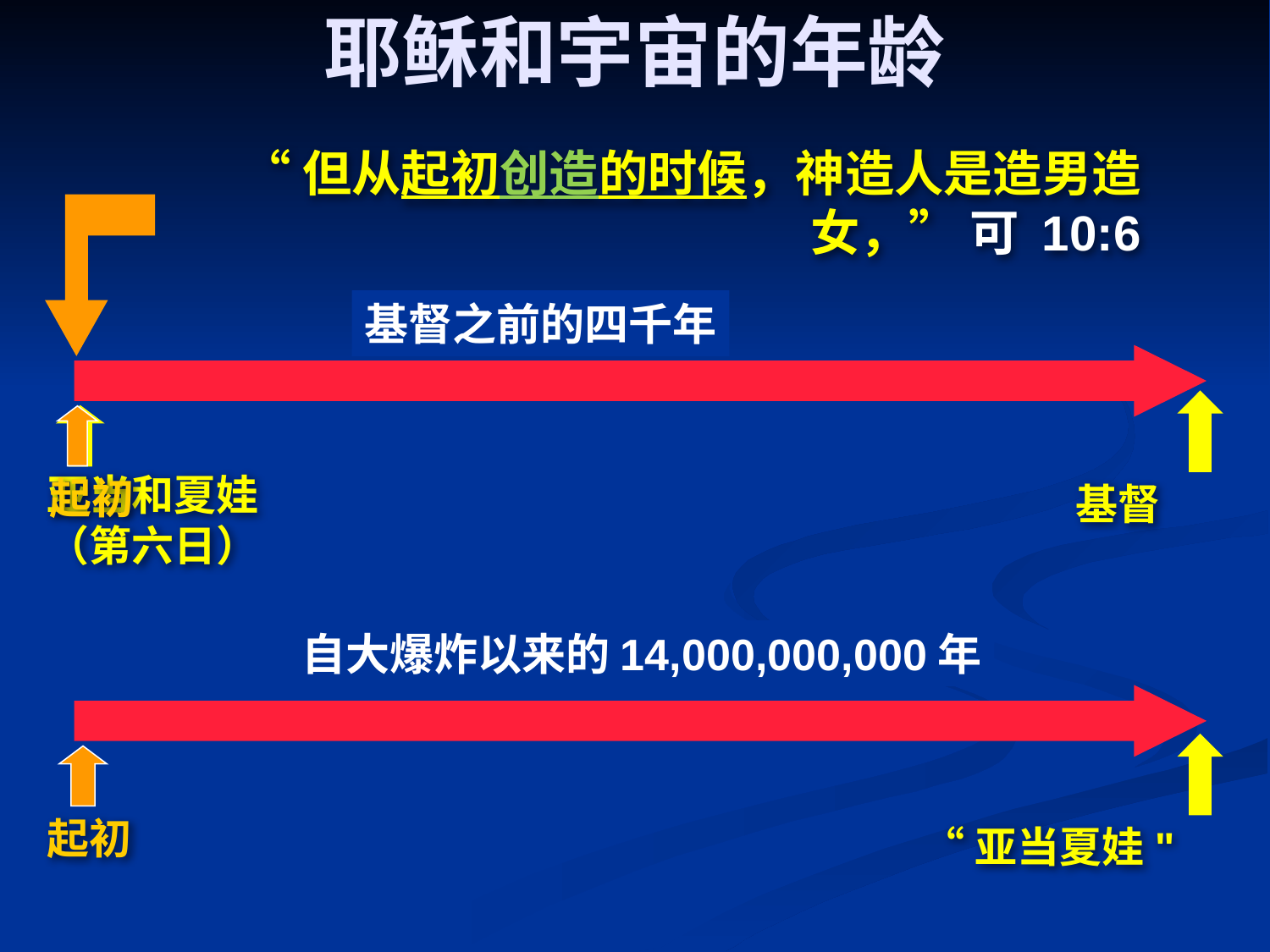

# 耶稣和宇宙的年龄
“但从起初创造的时候，神造人是造男造女，” 可 10:6

基督之前的四千年

               基督

亚当和夏娃（第六日）

起初

自大爆炸以来的14,000,000,000年

“亚当夏娃"

起初